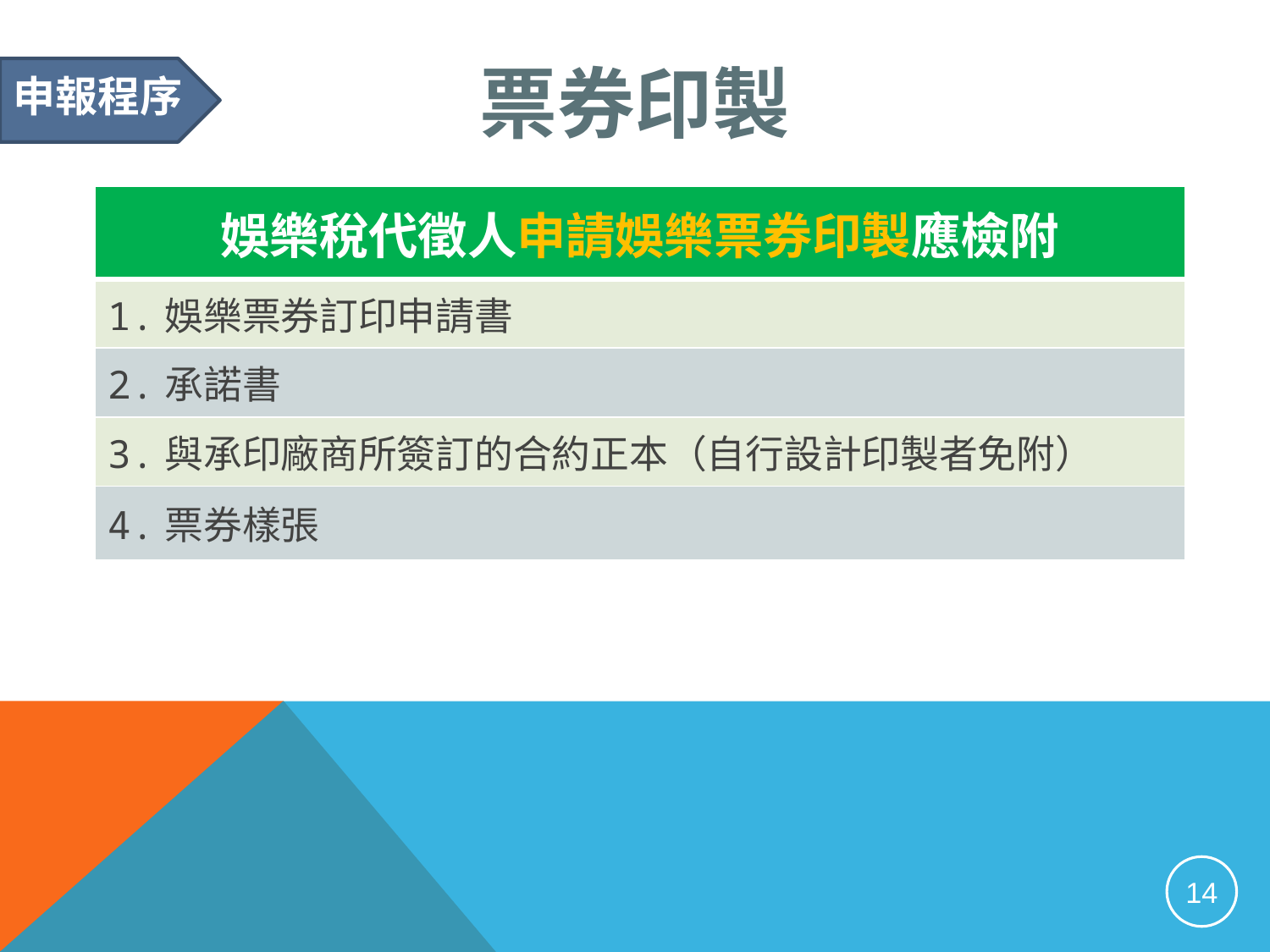

票券印製
申報程序

| 娛樂稅代徵人申請娛樂票券印製應檢附 |
| --- |
| 1.娛樂票券訂印申請書 |
| 2.承諾書 |
| 3.與承印廠商所簽訂的合約正本（自行設計印製者免附） |
| 4.票券樣張 |
14